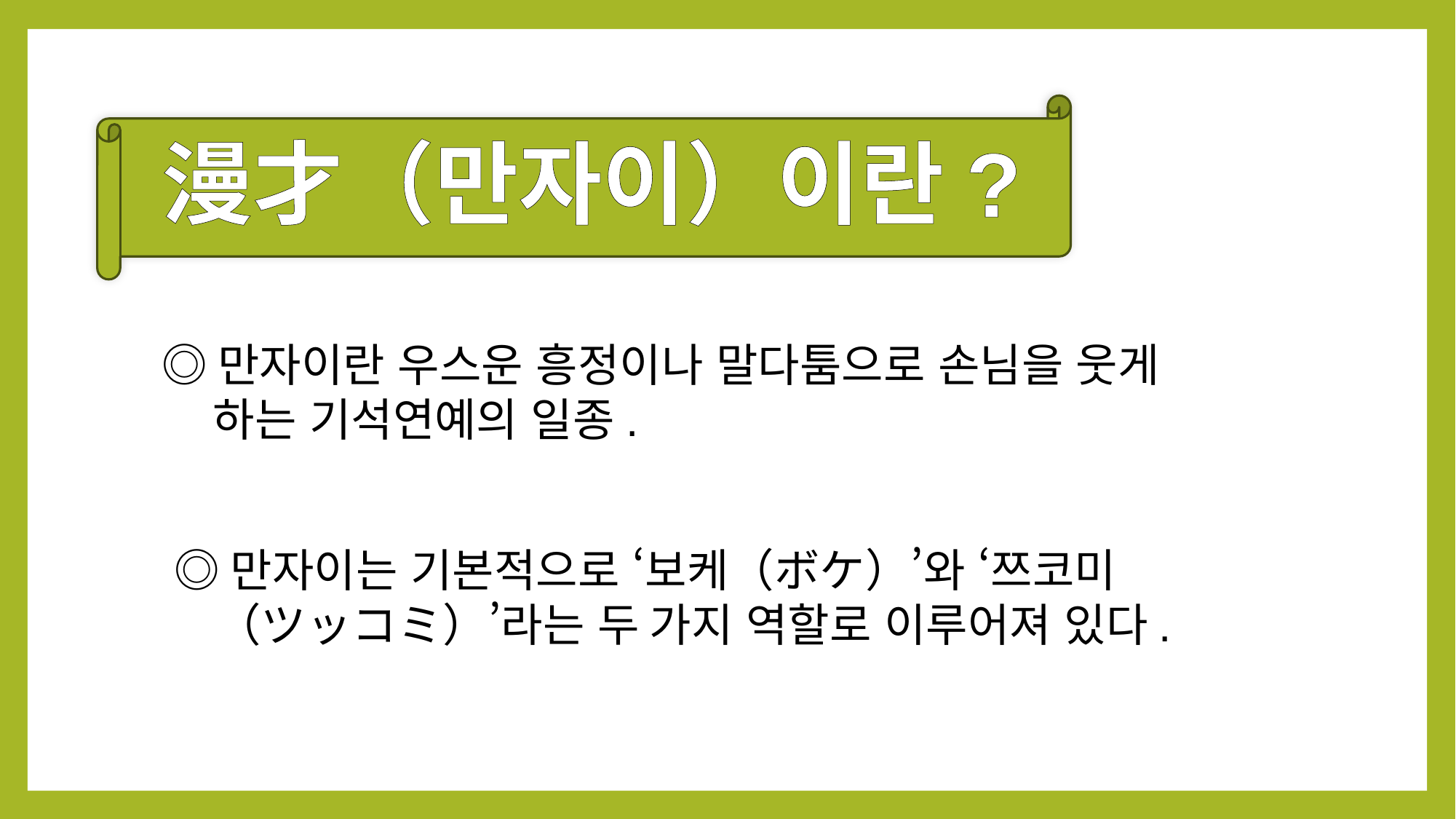

# 漫才（만자이）이란?
◎만자이란 우스운 흥정이나 말다툼으로 손님을 웃게
    하는 기석연예의 일종.
◎만자이는 기본적으로 ‘보케（ボケ）’와 ‘쯔코미
   （ツッコミ）’라는 두 가지 역할로 이루어져 있다.